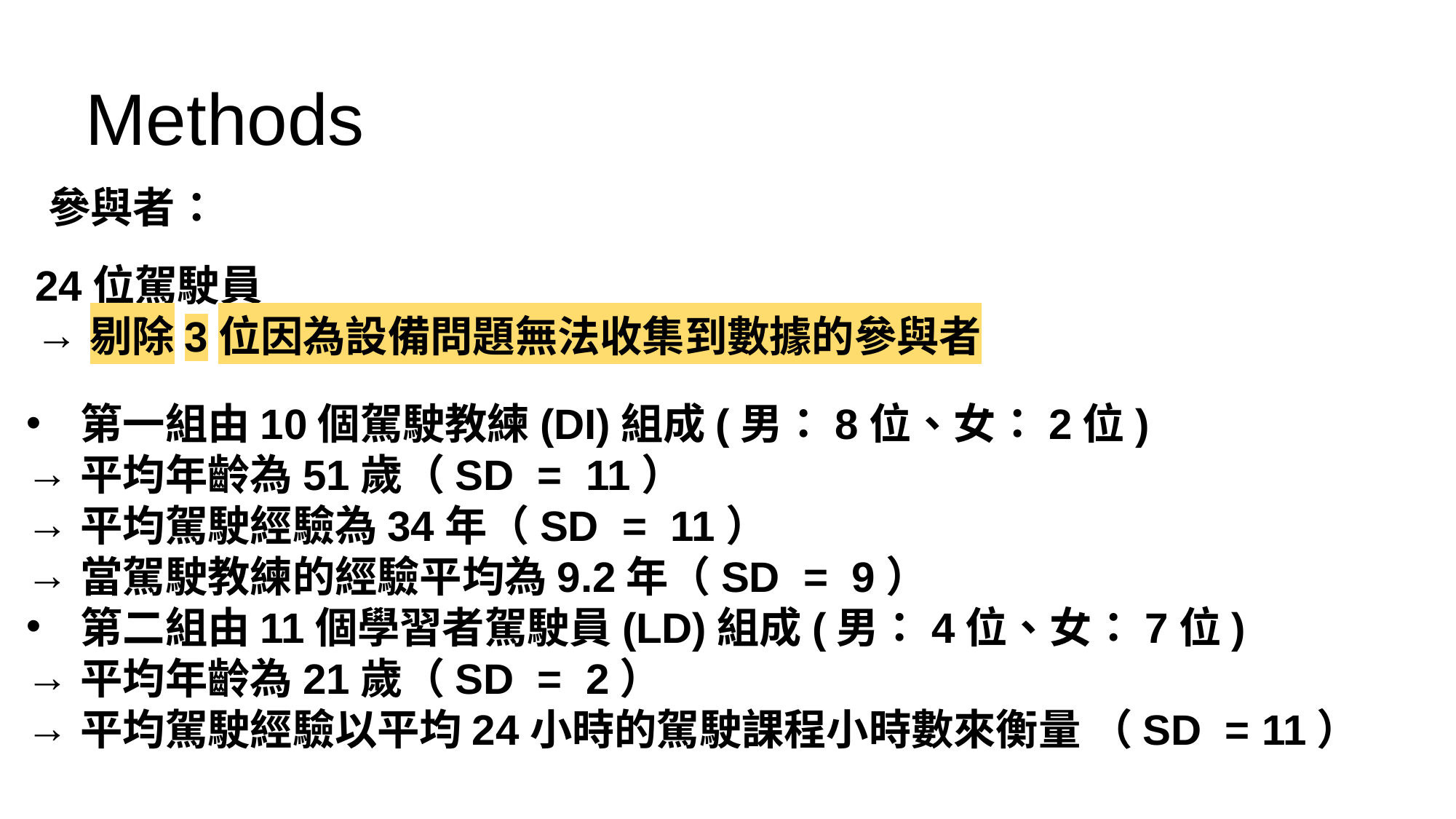

Methods
參與者：
24位駕駛員
剔除3位因為設備問題無法收集到數據的參與者
第一組由10個駕駛教練(DI)組成(男：8位、女：2位)
平均年齡為51歲（SD  =  11）
平均駕駛經驗為34年（SD  =  11）
當駕駛教練的經驗平均為9.2年（SD  =  9）
第二組由11個學習者駕駛員(LD)組成(男：4位、女：7位)
平均年齡為21歲（SD  =  2）
平均駕駛經驗以平均24小時的駕駛課程小時數來衡量 （SD  = 11）